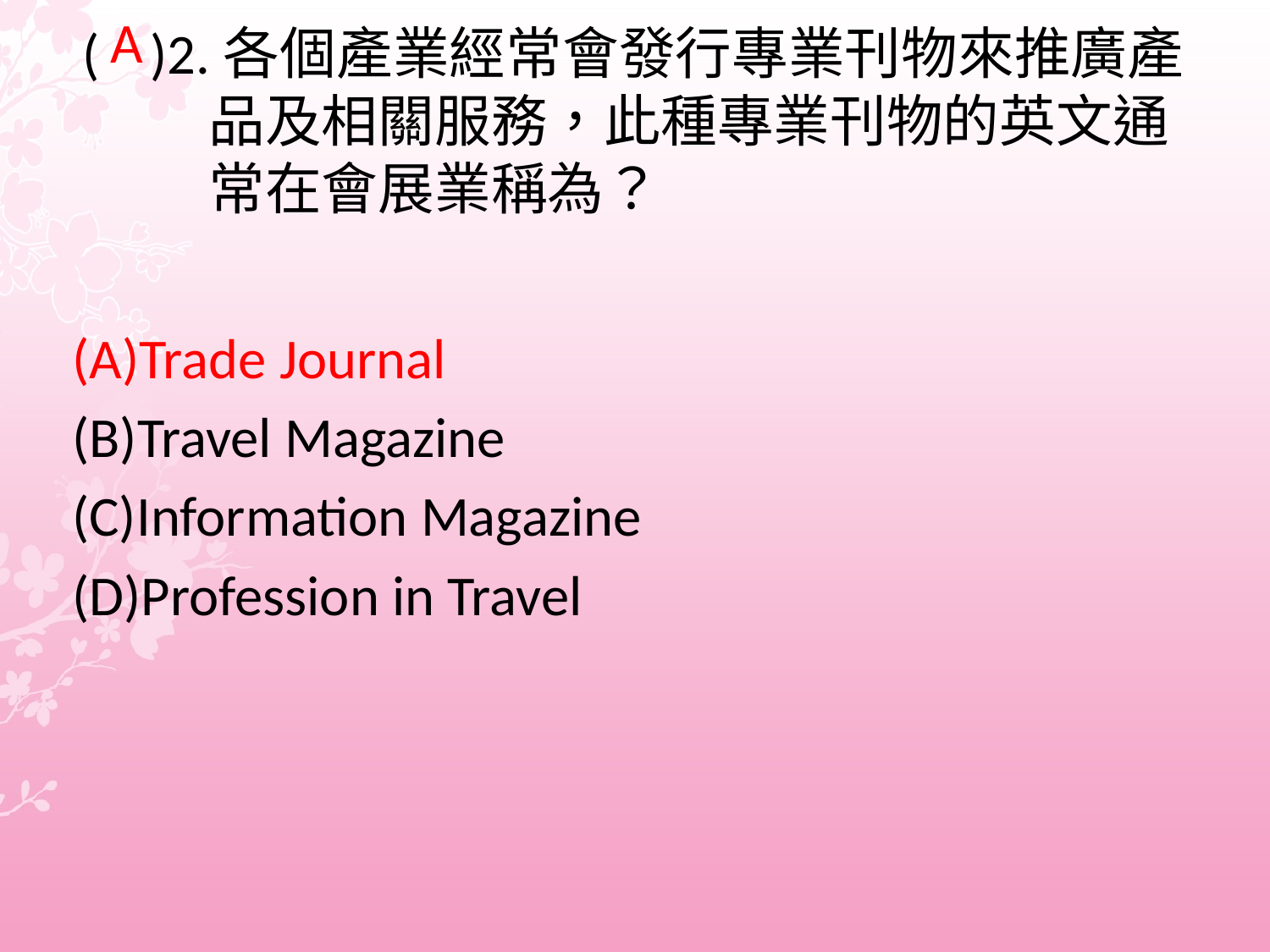

A

(A)Trade Journal
(B)Travel Magazine
(C)Information Magazine
(D)Profession in Travel
# (    )2.各個產業經常會發行專業刊物來推廣產 品及相關服務，此種專業刊物的英文通 常在會展業稱為？